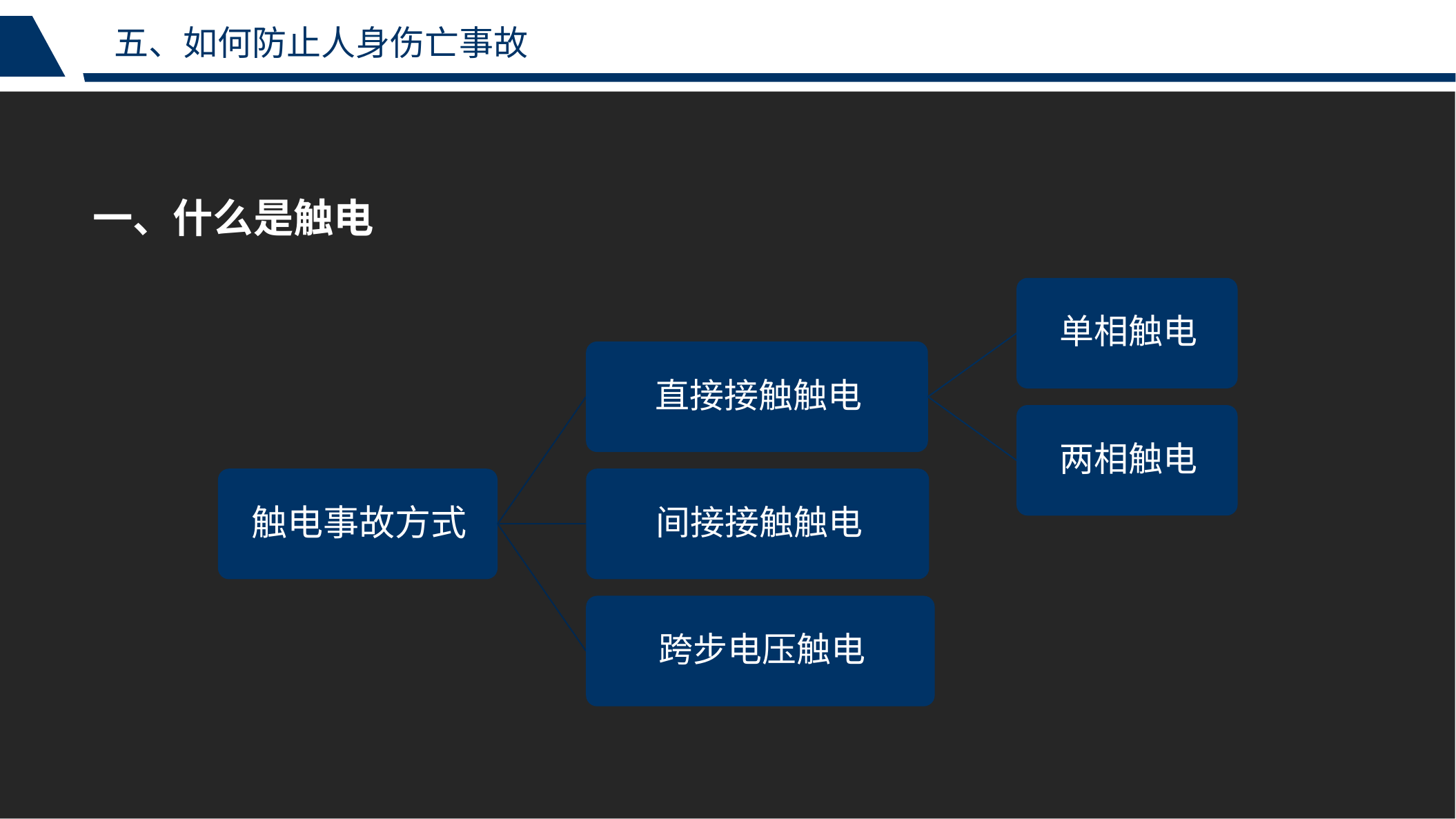

五、如何防止人身伤亡事故

一、什么是触电
触电事故方式

直接接触触电

单相触电

两相触电

间接接触触电

跨步电压触电